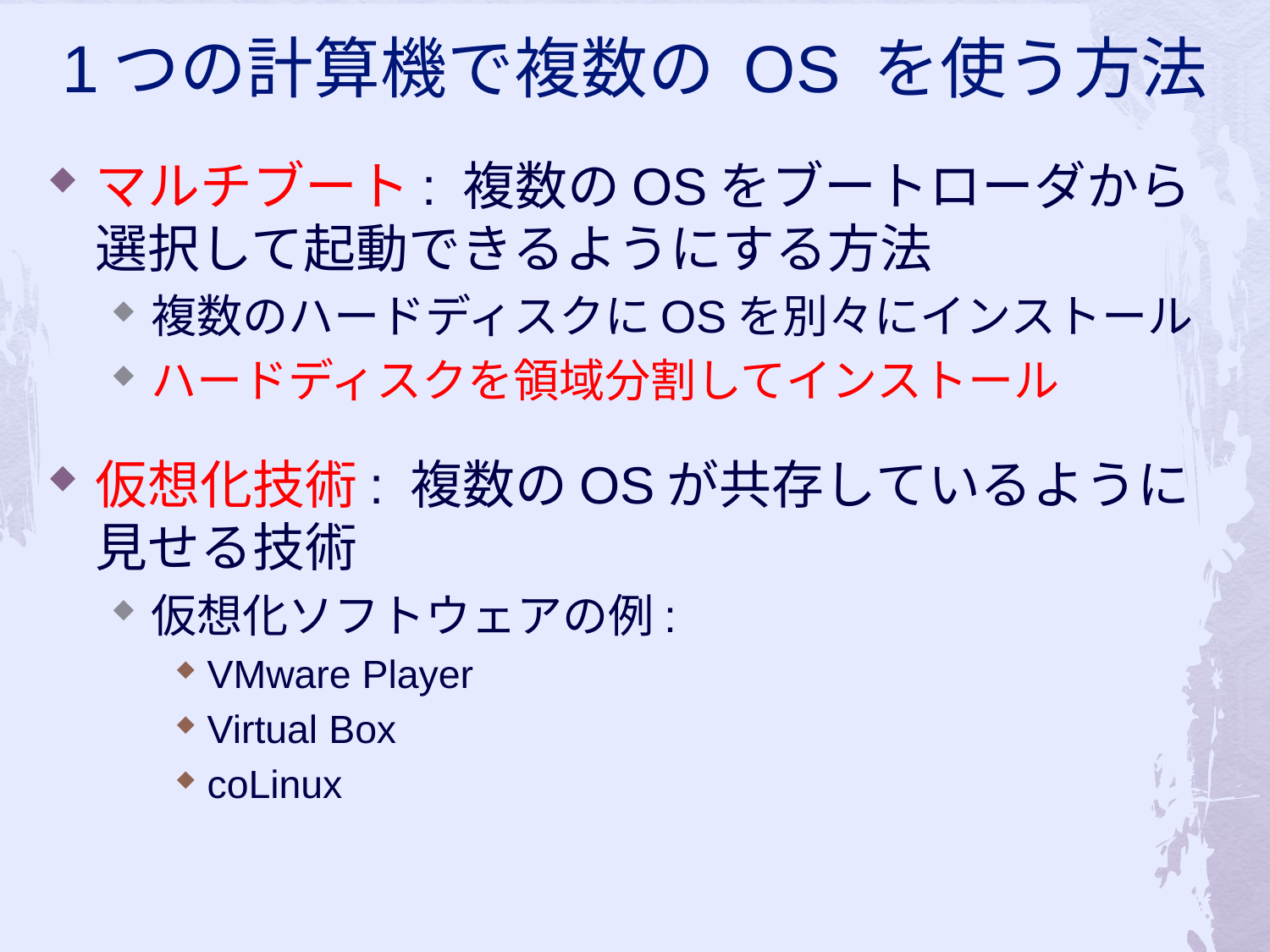

# 1つの計算機で複数の OS を使う方法
マルチブート: 複数のOSをブートローダから選択して起動できるようにする方法
複数のハードディスクにOSを別々にインストール
ハードディスクを領域分割してインストール

仮想化技術: 複数のOSが共存しているように見せる技術
仮想化ソフトウェアの例:
VMware Player
Virtual Box
coLinux